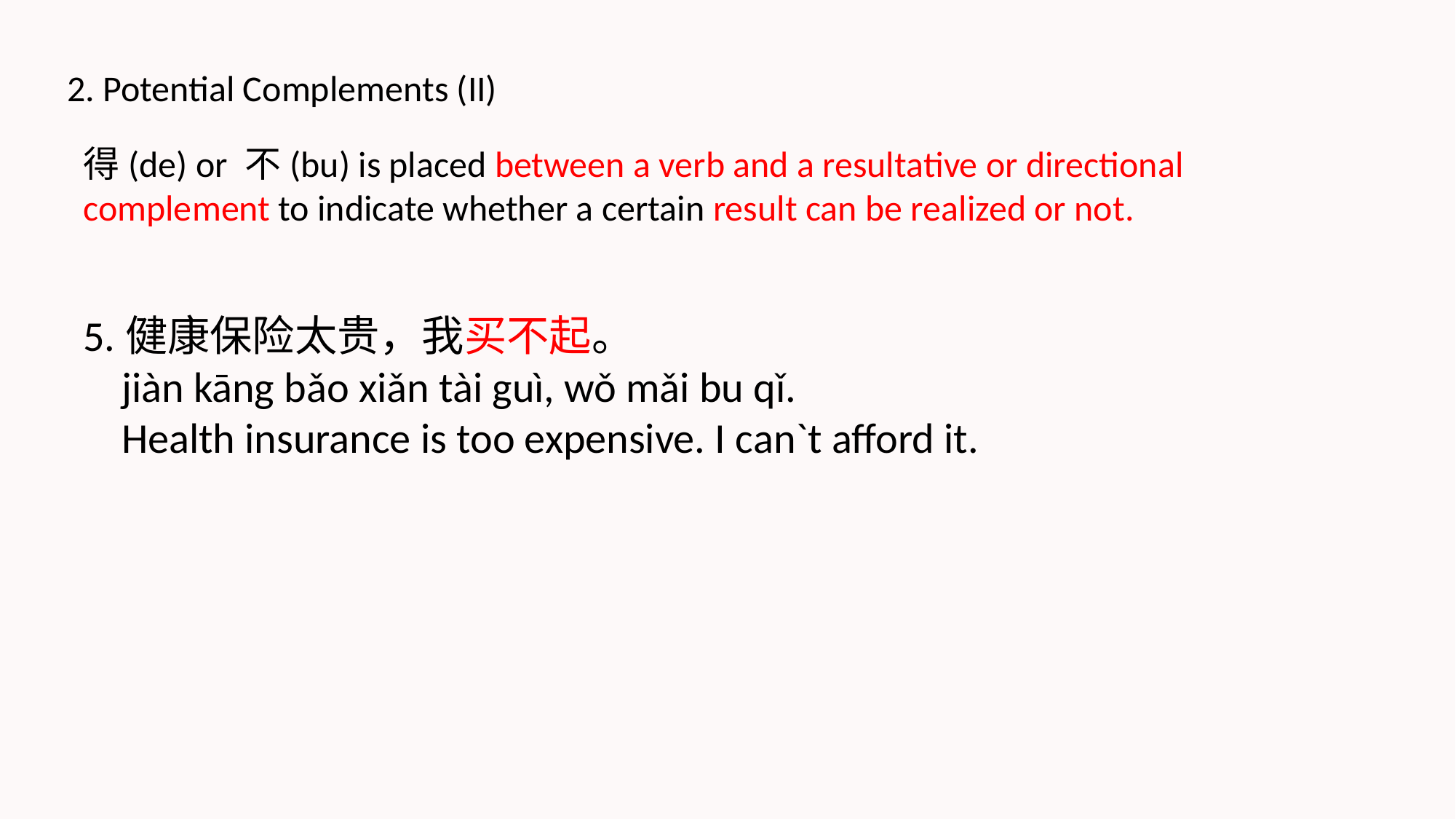

2. Potential Complements (II)
得(de) or 不(bu) is placed between a verb and a resultative or directional complement to indicate whether a certain result can be realized or not.
5.健康保险太贵，我买不起。
    jiàn kāng bǎo xiǎn tài guì, wǒ mǎi bu qǐ.
    Health insurance is too expensive. I can`t afford it.